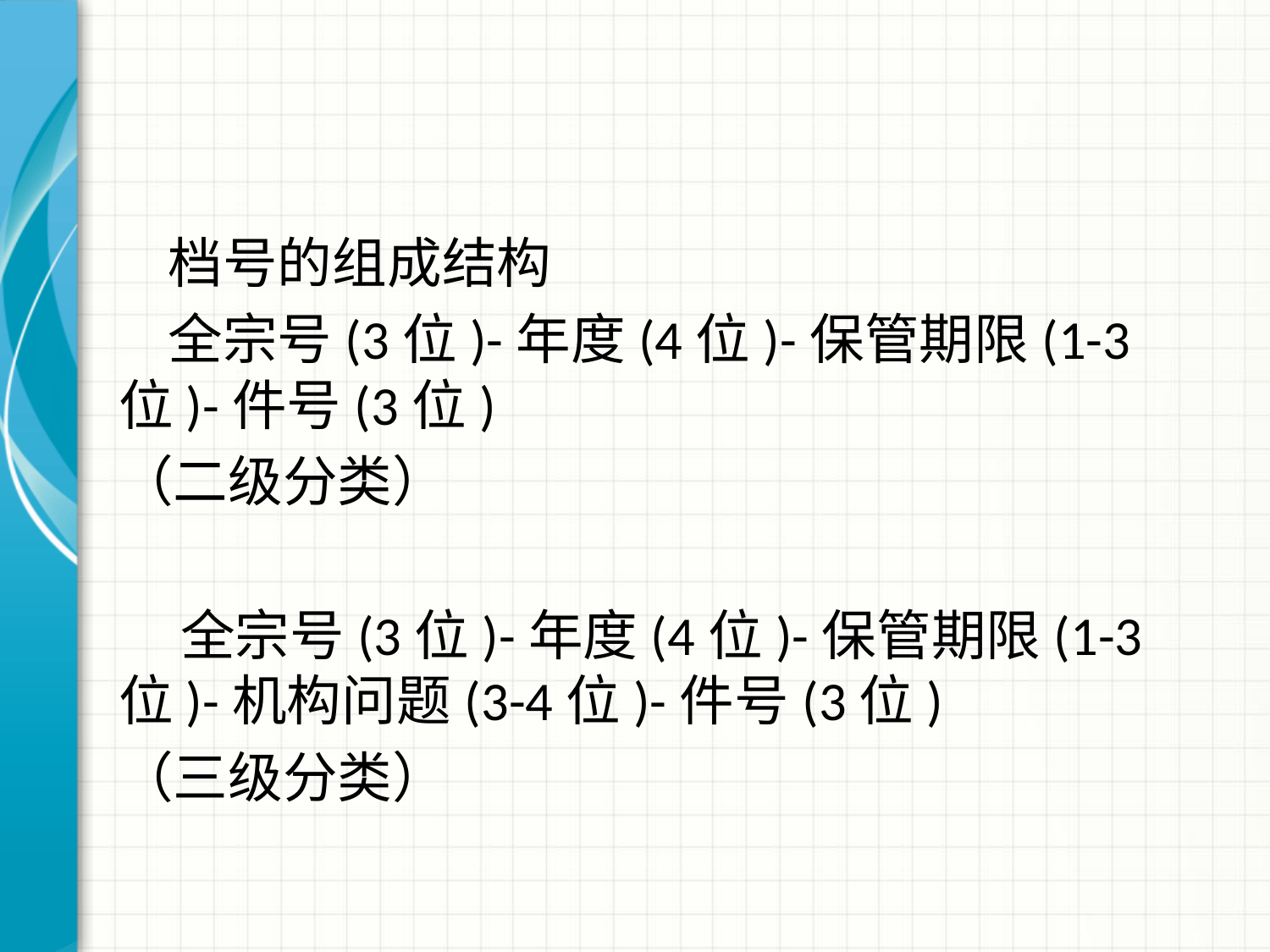

#
   档号的组成结构
   全宗号(3位)-年度(4位)-保管期限(1-3位)-件号(3位)
（二级分类）

    全宗号(3位)-年度(4位)-保管期限(1-3位)-机构问题(3-4位)-件号(3位)
（三级分类）